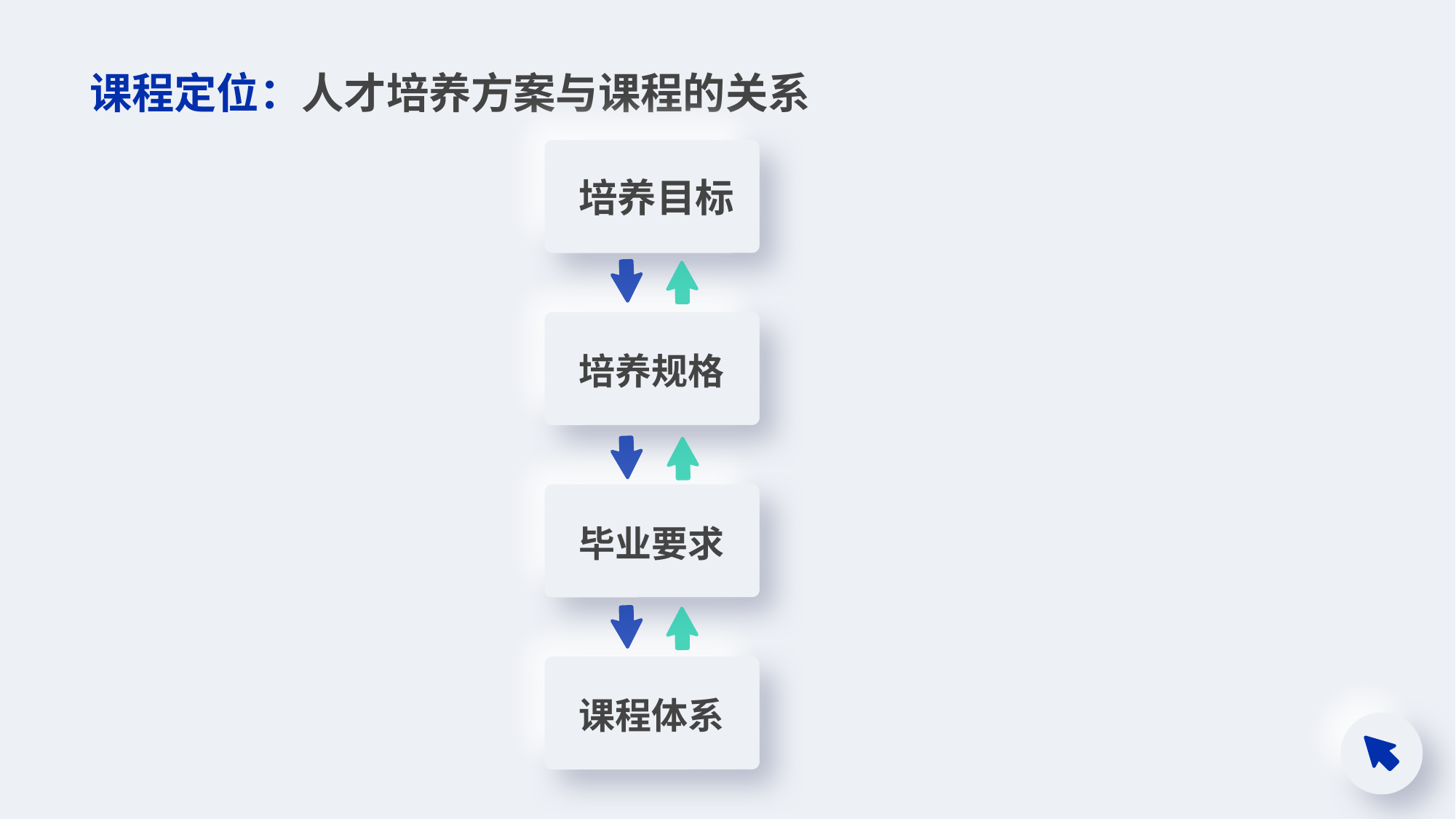

# 课程定位：人才培养方案与课程的关系

培养目标

培养规格

毕业要求

课程体系